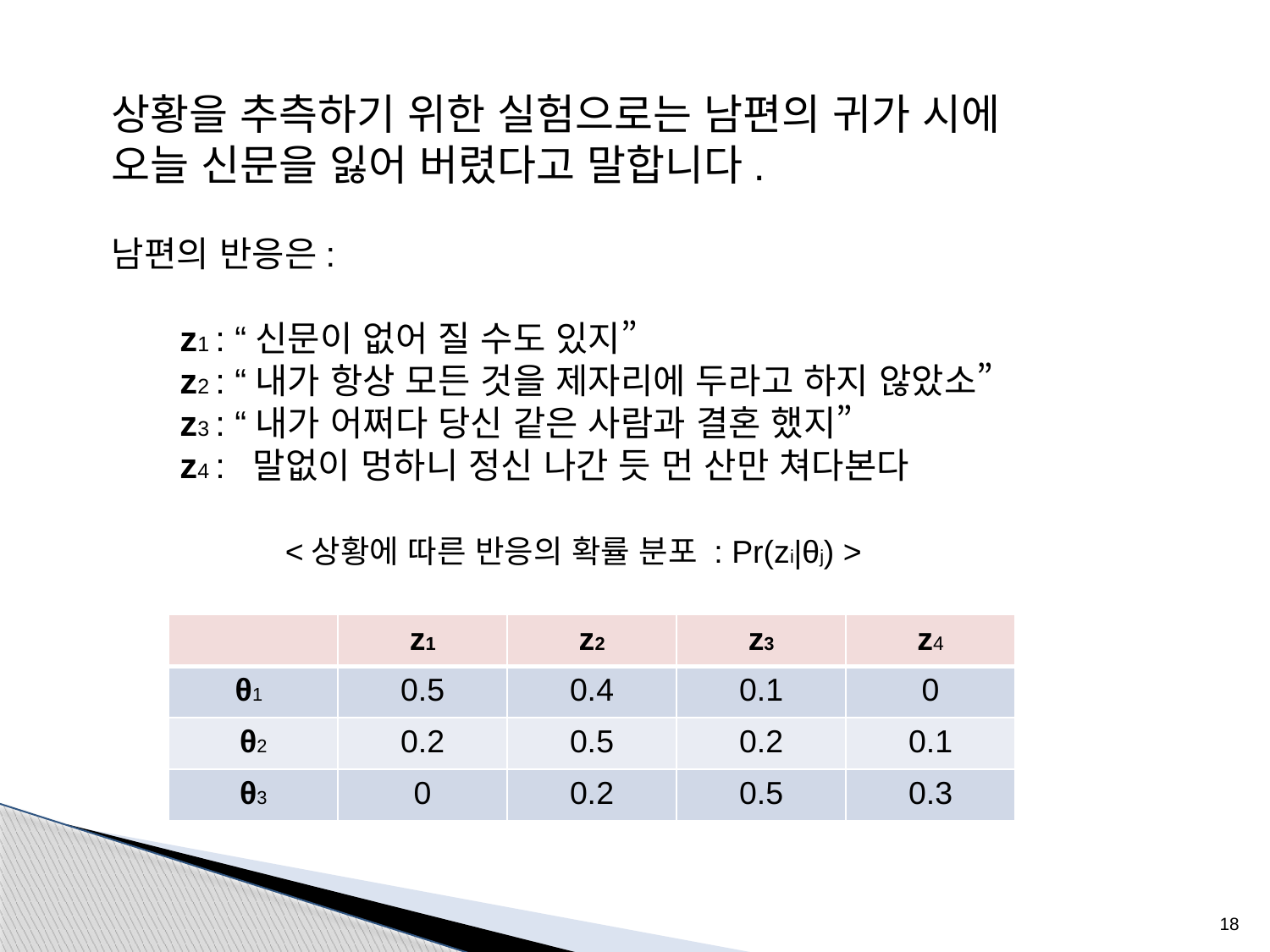

상황을 추측하기 위한 실험으로는 남편의 귀가 시에 오늘 신문을 잃어 버렸다고 말합니다.

남편의 반응은:

       z1 : “신문이 없어 질 수도 있지”
       z2 : “내가 항상 모든 것을 제자리에 두라고 하지 않았소”
       z3 : “내가 어쩌다 당신 같은 사람과 결혼 했지”
       z4 :  말없이 멍하니 정신 나간 듯 먼 산만 쳐다본다
<상황에 따른 반응의 확률 분포 : Pr(zi|θj) >
|  | z1 | z2 | z3 | z4 |
| --- | --- | --- | --- | --- |
| θ1 | 0.5 | 0.4 | 0.1 | 0 |
| θ2 | 0.2 | 0.5 | 0.2 | 0.1 |
| θ3 | 0 | 0.2 | 0.5 | 0.3 |
18